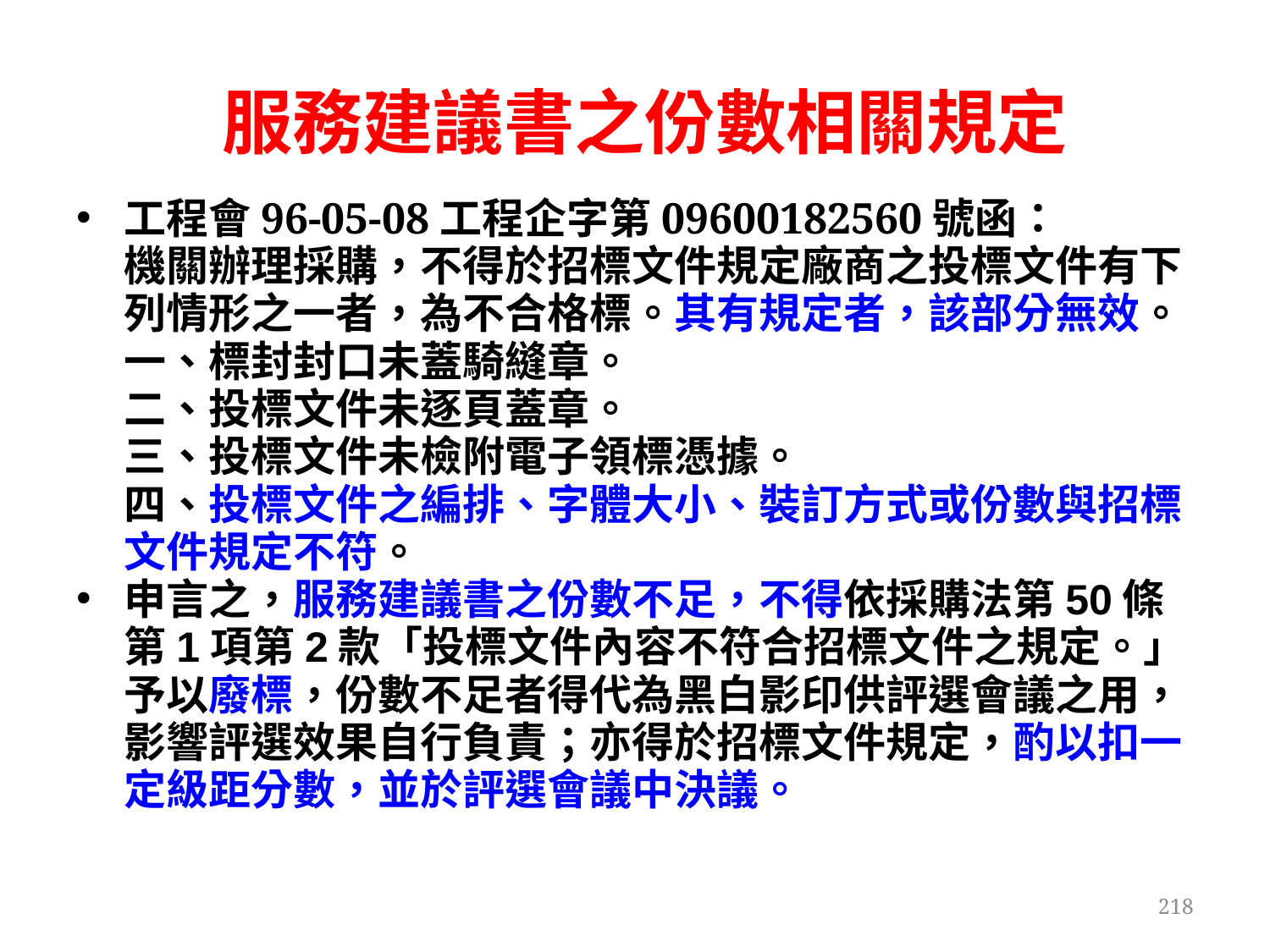

# 服務建議書之份數相關規定
工程會96-05-08工程企字第09600182560號函：
機關辦理採購，不得於招標文件規定廠商之投標文件有下列情形之一者，為不合格標。其有規定者，該部分無效。
一、標封封口未蓋騎縫章。
二、投標文件未逐頁蓋章。
三、投標文件未檢附電子領標憑據。
四、投標文件之編排、字體大小、裝訂方式或份數與招標文件規定不符。
申言之，服務建議書之份數不足，不得依採購法第50條第1項第2款「投標文件內容不符合招標文件之規定。」予以廢標，份數不足者得代為黑白影印供評選會議之用，影響評選效果自行負責；亦得於招標文件規定，酌以扣一定級距分數，並於評選會議中決議。
218